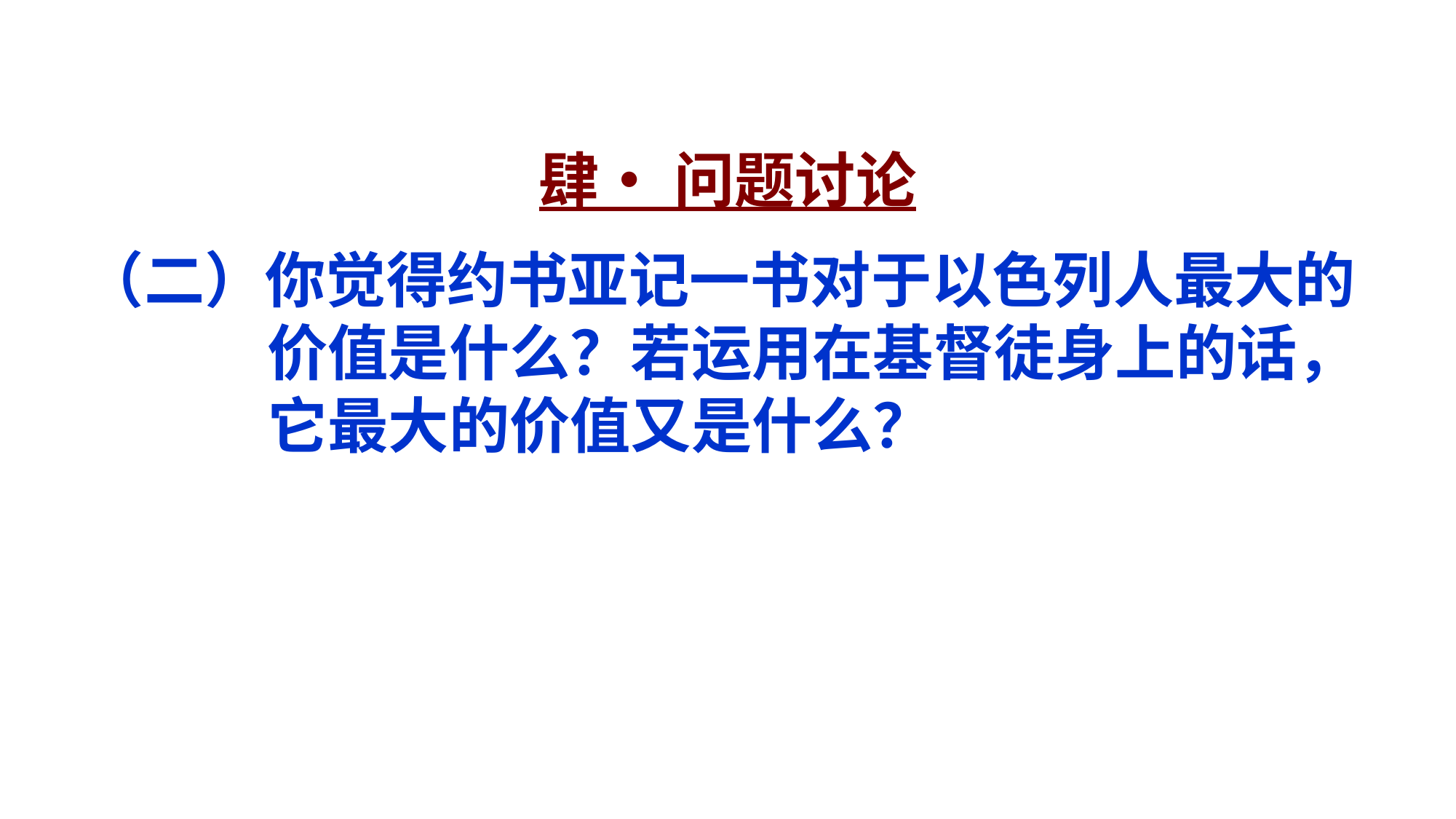

肆‧ 问题讨论
（二）你觉得约书亚记一书对于以色列人最大的价值是什么？若运用在基督徒身上的话，它最大的价值又是什么？